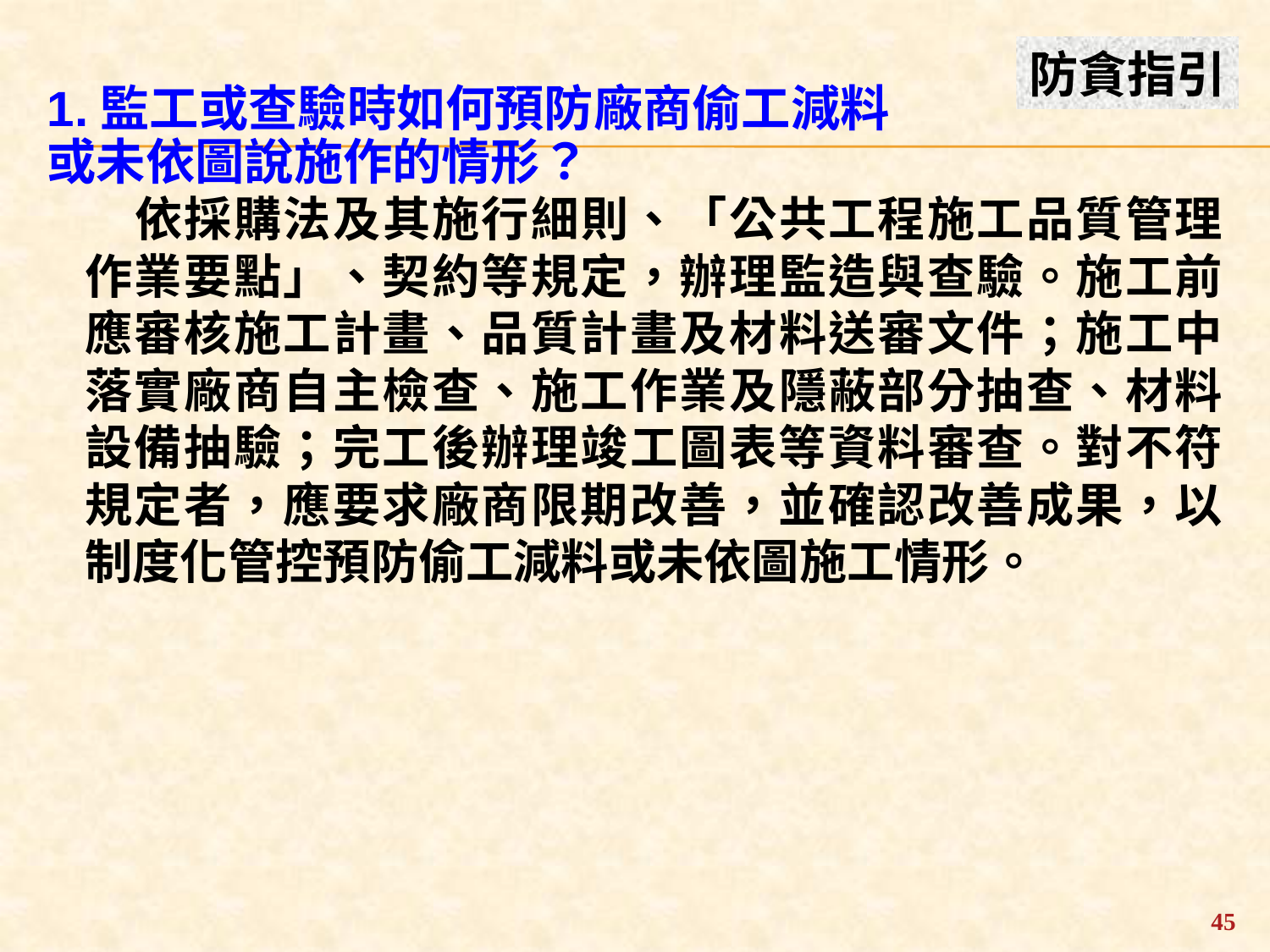

防貪指引
1.監工或查驗時如何預防廠商偷工減料
或未依圖說施作的情形？
依採購法及其施行細則、「公共工程施工品質管理作業要點」、契約等規定，辦理監造與查驗。施工前應審核施工計畫、品質計畫及材料送審文件；施工中落實廠商自主檢查、施工作業及隱蔽部分抽查、材料設備抽驗；完工後辦理竣工圖表等資料審查。對不符規定者，應要求廠商限期改善，並確認改善成果，以制度化管控預防偷工減料或未依圖施工情形。
45